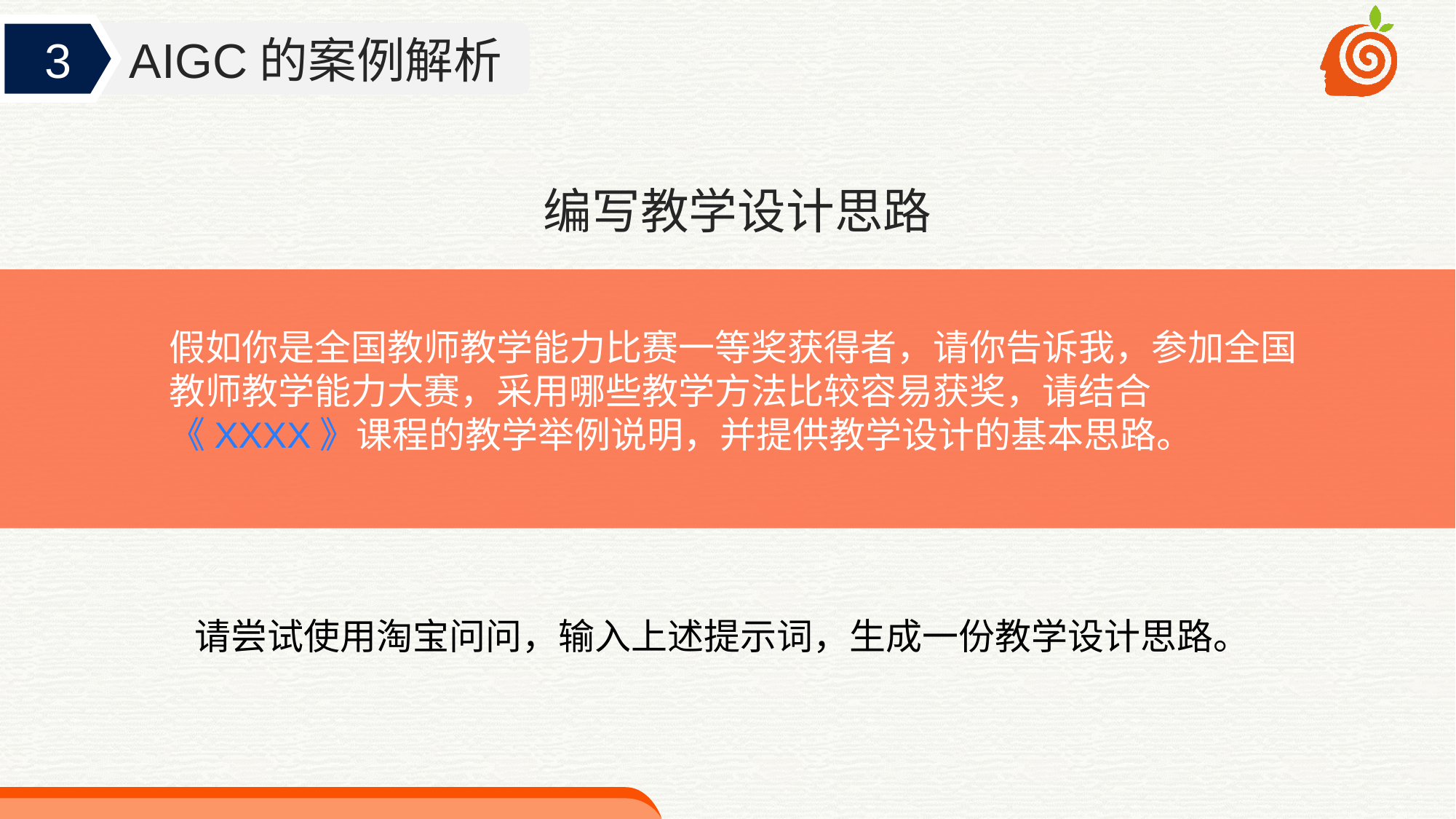

编写教学设计思路

假如你是全国教师教学能力比赛一等奖获得者，请你告诉我，参加全国教师教学能力大赛，采用哪些教学方法比较容易获奖，请结合《XXXX》课程的教学举例​说明，并提供教学设计的基本思路。
请尝试使用淘宝问问，输入上述提示词，生成一份教学设计思路。